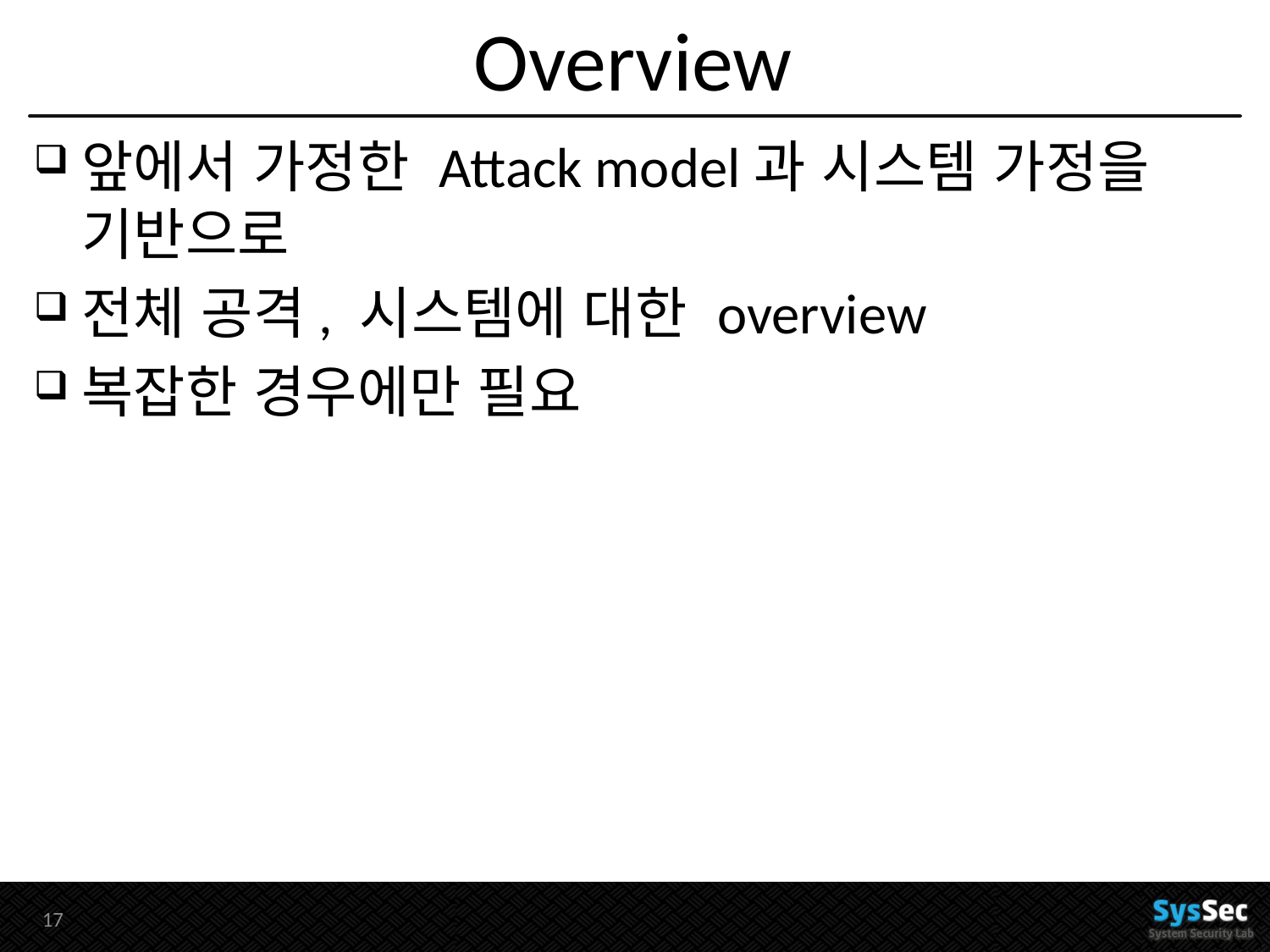

# Overview
앞에서 가정한 Attack model과 시스템 가정을 기반으로
전체 공격, 시스템에 대한 overview
복잡한 경우에만 필요
17